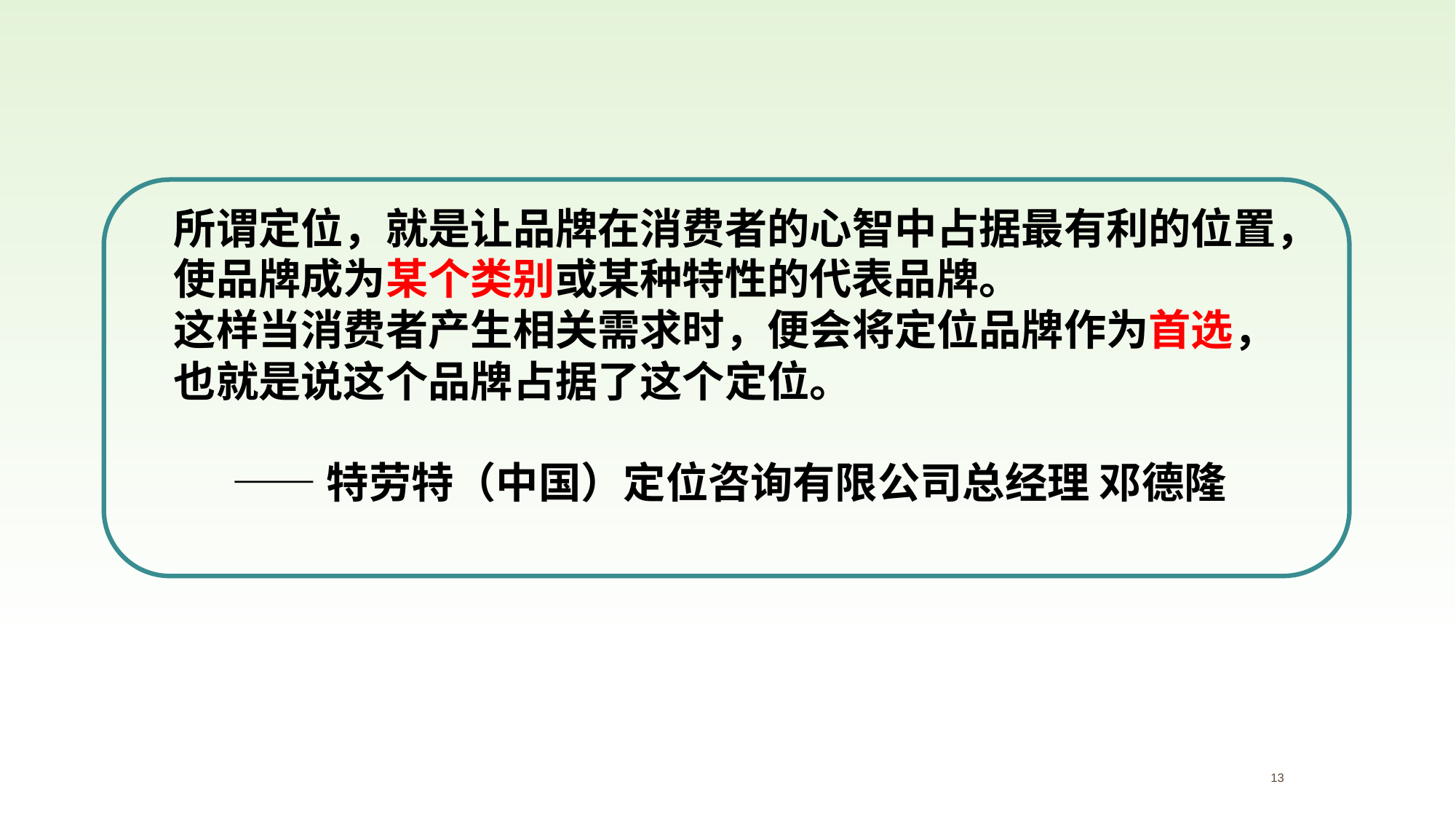

所谓定位，就是让品牌在消费者的心智中占据最有利的位置，
使品牌成为某个类别或某种特性的代表品牌。
这样当消费者产生相关需求时，便会将定位品牌作为首选，
也就是说这个品牌占据了这个定位。

      ——特劳特（中国）定位咨询有限公司总经理 邓德隆
13